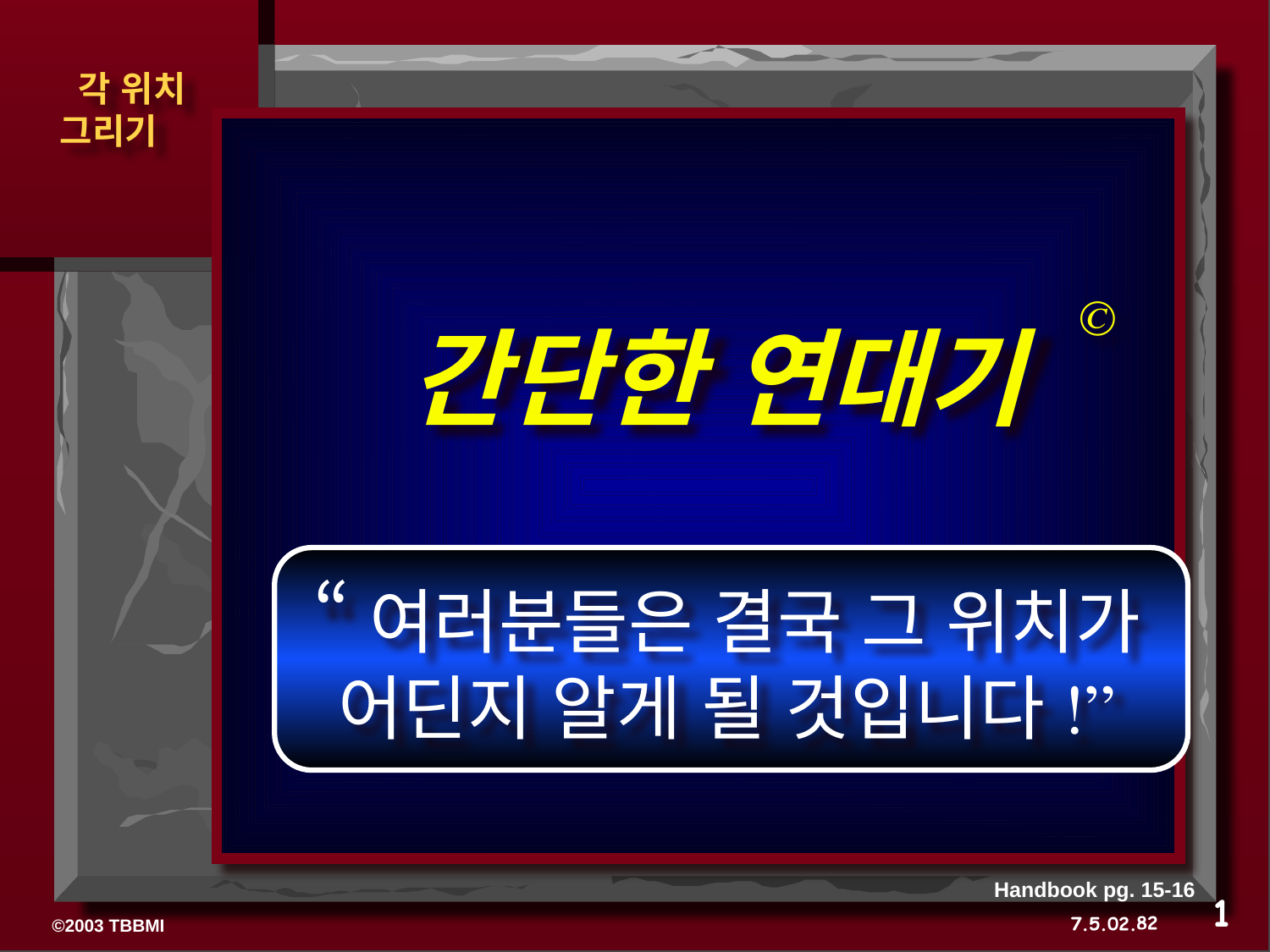

간단한 연대기
©

“여러분들은 결국 그 위치가 어딘지 알게 될 것입니다!”
“그 위치가 어디야?”
Handbook pg. 15-16
1
82